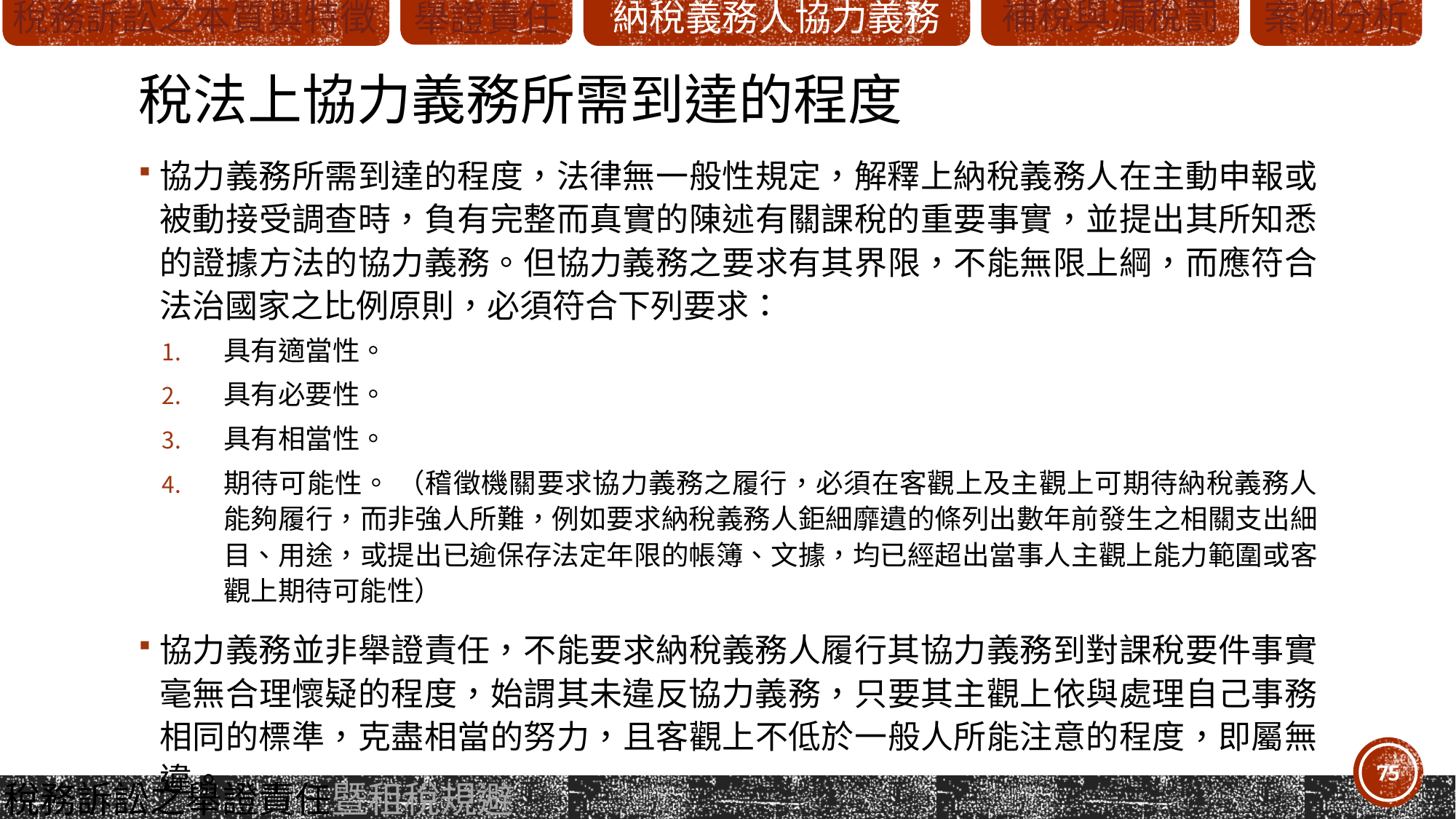

# 稅法上協力義務所需到達的程度
協力義務所需到達的程度，法律無一般性規定，解釋上納稅義務人在主動申報或被動接受調查時，負有完整而真實的陳述有關課稅的重要事實，並提出其所知悉的證據方法的協力義務。但協力義務之要求有其界限，不能無限上綱，而應符合法治國家之比例原則，必須符合下列要求：
具有適當性。
具有必要性。
具有相當性。
期待可能性。 （稽徵機關要求協力義務之履行，必須在客觀上及主觀上可期待納稅義務人能夠履行，而非強人所難，例如要求納稅義務人鉅細靡遺的條列出數年前發生之相關支出細目、用途，或提出已逾保存法定年限的帳簿、文據，均已經超出當事人主觀上能力範圍或客觀上期待可能性）
協力義務並非舉證責任，不能要求納稅義務人履行其協力義務到對課稅要件事實毫無合理懷疑的程度，始謂其未違反協力義務，只要其主觀上依與處理自己事務相同的標準，克盡相當的努力，且客觀上不低於一般人所能注意的程度，即屬無違。
75